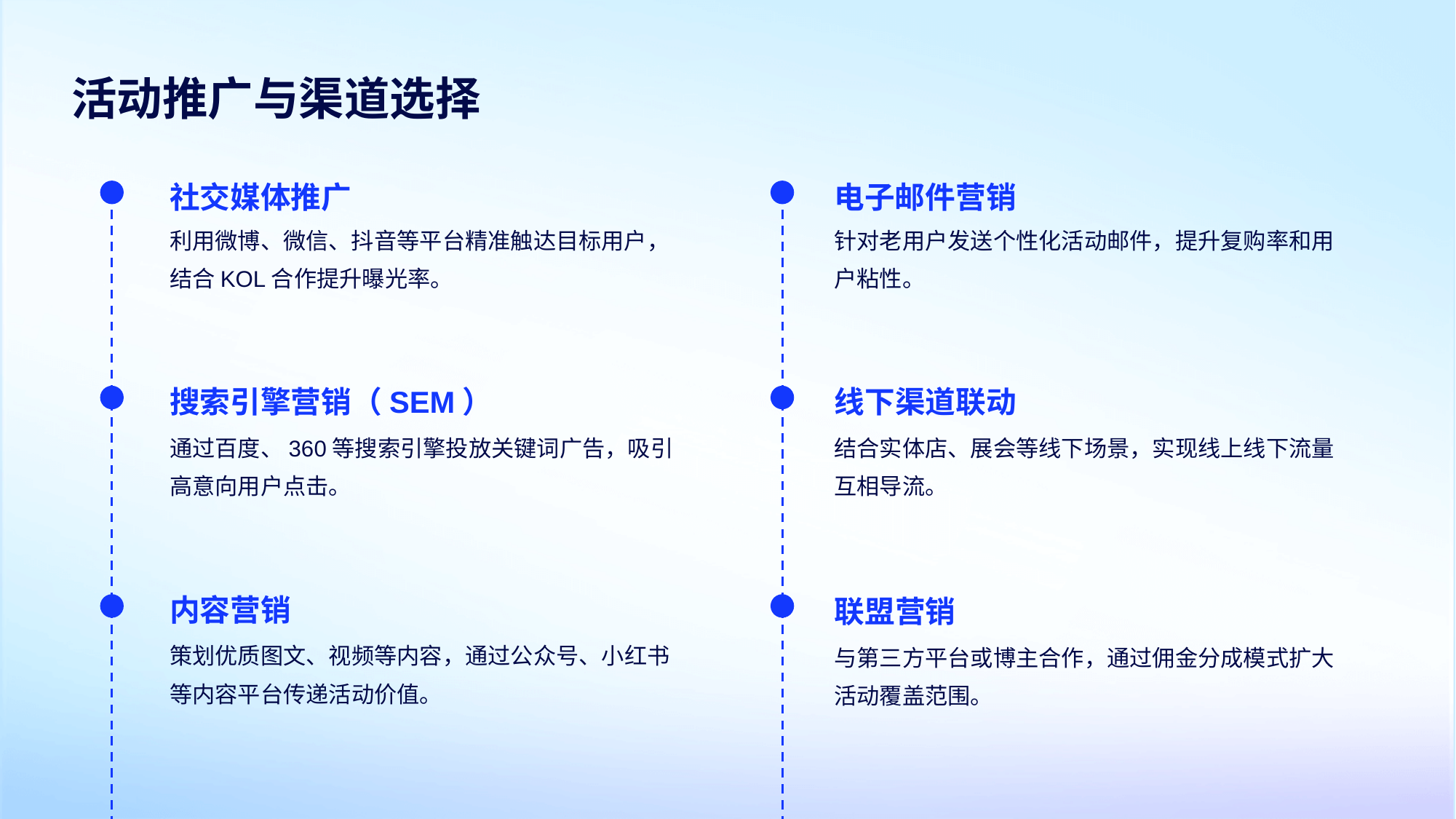

活动推广与渠道选择
社交媒体推广
电子邮件营销

利用微博、微信、抖音等平台精准触达目标用户，结合KOL合作提升曝光率。
针对老用户发送个性化活动邮件，提升复购率和用户粘性。
搜索引擎营销（SEM）
线下渠道联动
通过百度、360等搜索引擎投放关键词广告，吸引高意向用户点击。
结合实体店、展会等线下场景，实现线上线下流量互相导流。
内容营销
联盟营销
策划优质图文、视频等内容，通过公众号、小红书等内容平台传递活动价值。
与第三方平台或博主合作，通过佣金分成模式扩大活动覆盖范围。